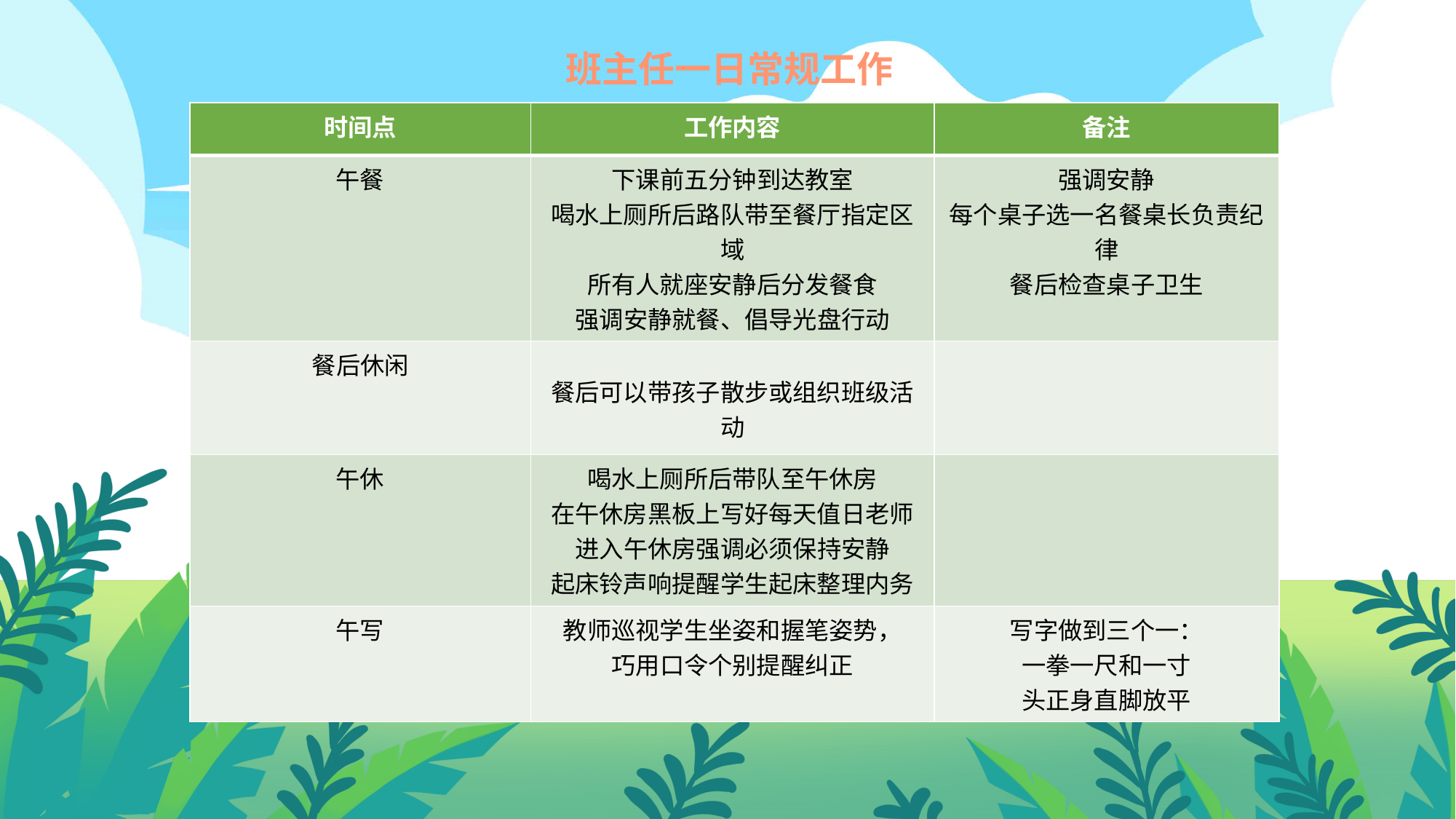

班主任一日常规工作
| 时间点 | 工作内容 | 备注 |
| --- | --- | --- |
| 午餐 | 下课前五分钟到达教室 喝水上厕所后路队带至餐厅指定区域 所有人就座安静后分发餐食 强调安静就餐、倡导光盘行动 | 强调安静 每个桌子选一名餐桌长负责纪律 餐后检查桌子卫生 |
| 餐后休闲 | 餐后可以带孩子散步或组织班级活动 |  |
| 午休 | 喝水上厕所后带队至午休房 在午休房黑板上写好每天值日老师 进入午休房强调必须保持安静 起床铃声响提醒学生起床整理内务 |  |
| 午写 | 教师巡视学生坐姿和握笔姿势， 巧用口令个别提醒纠正 | 写字做到三个一： 一拳一尺和一寸 头正身直脚放平 |